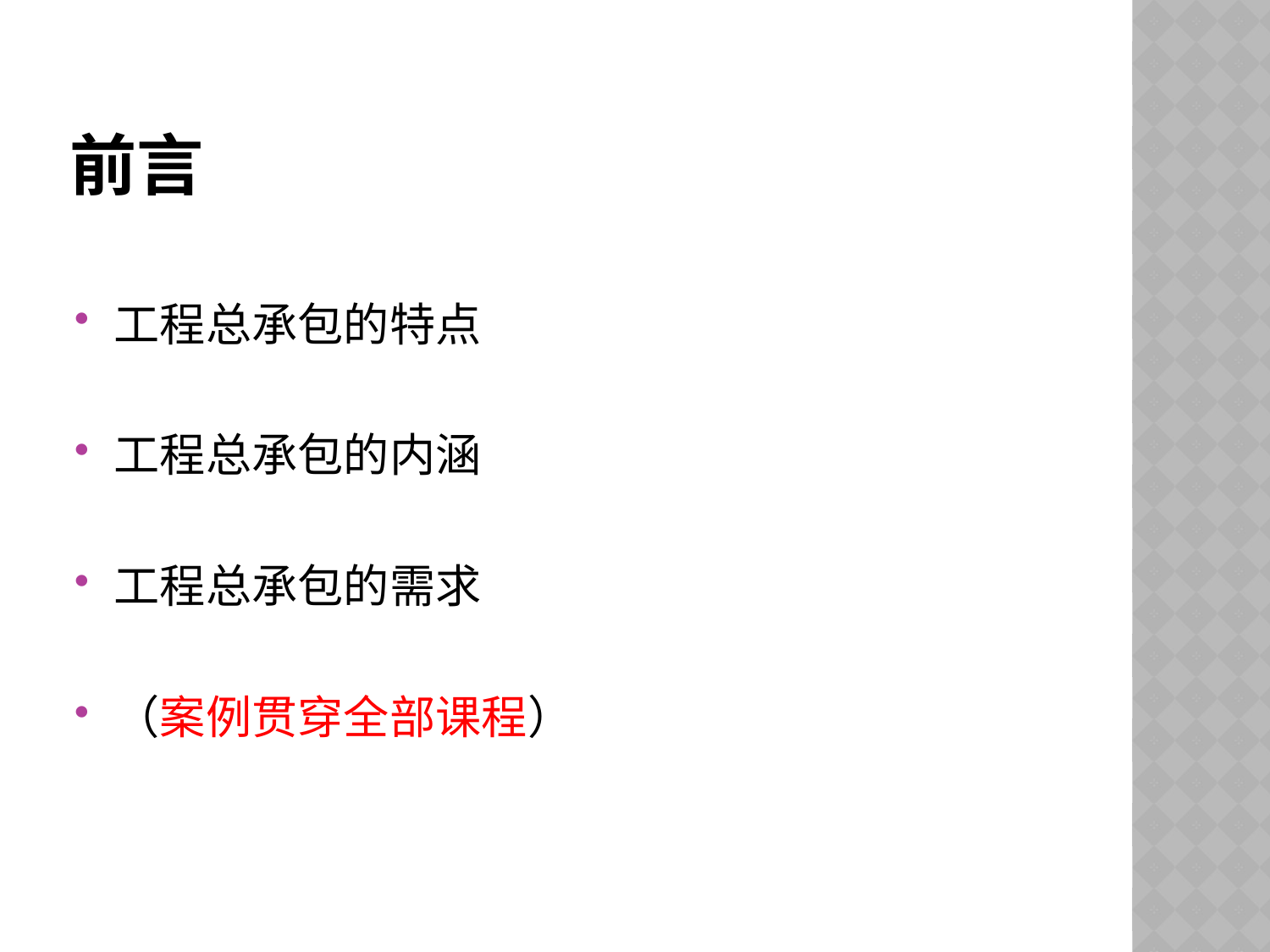

# 前言

工程总承包的特点

工程总承包的内涵

工程总承包的需求

（案例贯穿全部课程）